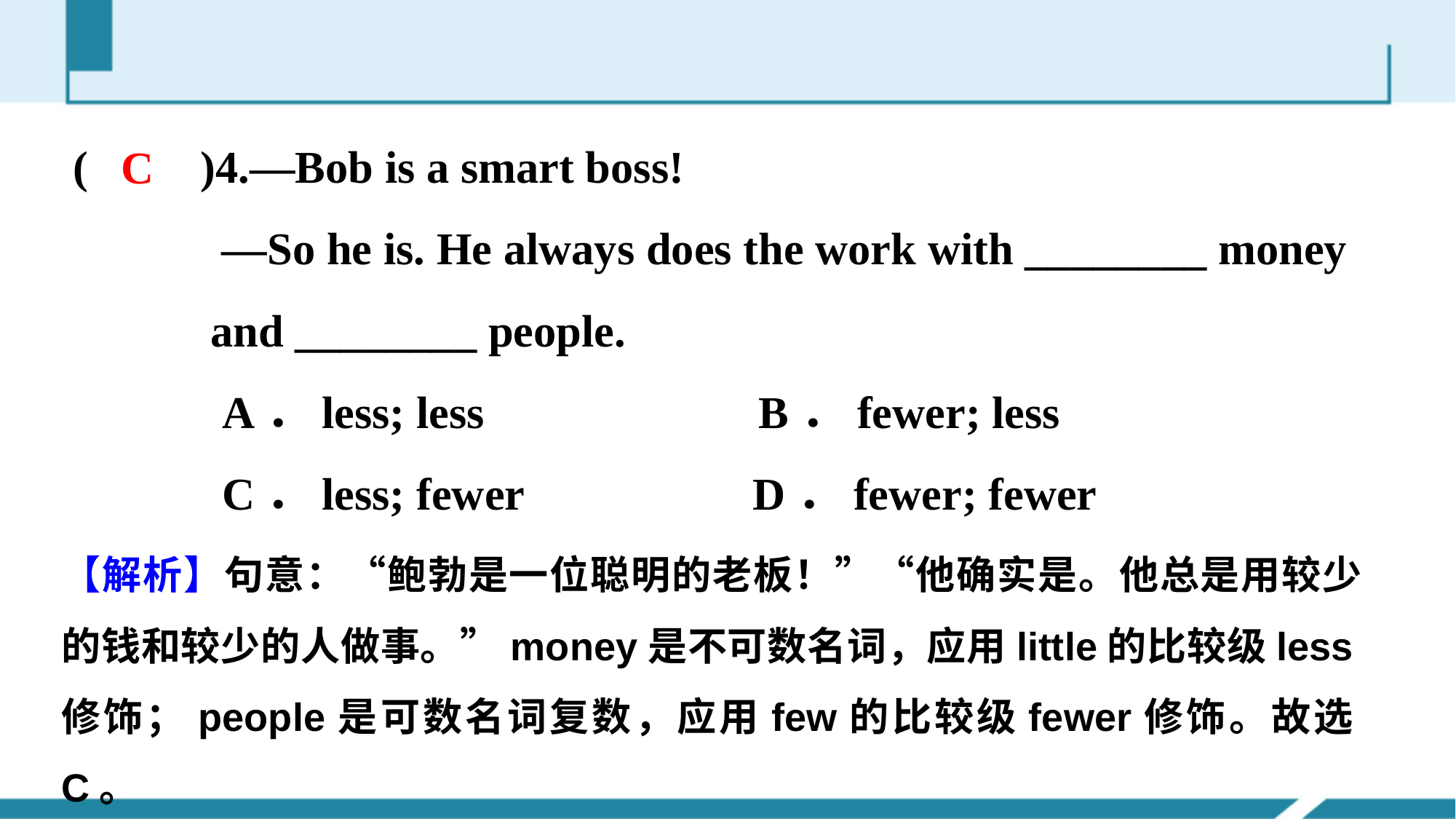

(　　)4.—Bob is a smart boss!
             —So he is. He always does the work with ________ money
            and ________ people.
             A．less; less                        B．fewer; less
             C．less; fewer                    D．fewer; fewer
C
【解析】句意：“鲍勃是一位聪明的老板！”“他确实是。他总是用较少的钱和较少的人做事。”money是不可数名词，应用little的比较级less修饰；people是可数名词复数，应用few的比较级fewer修饰。故选C。